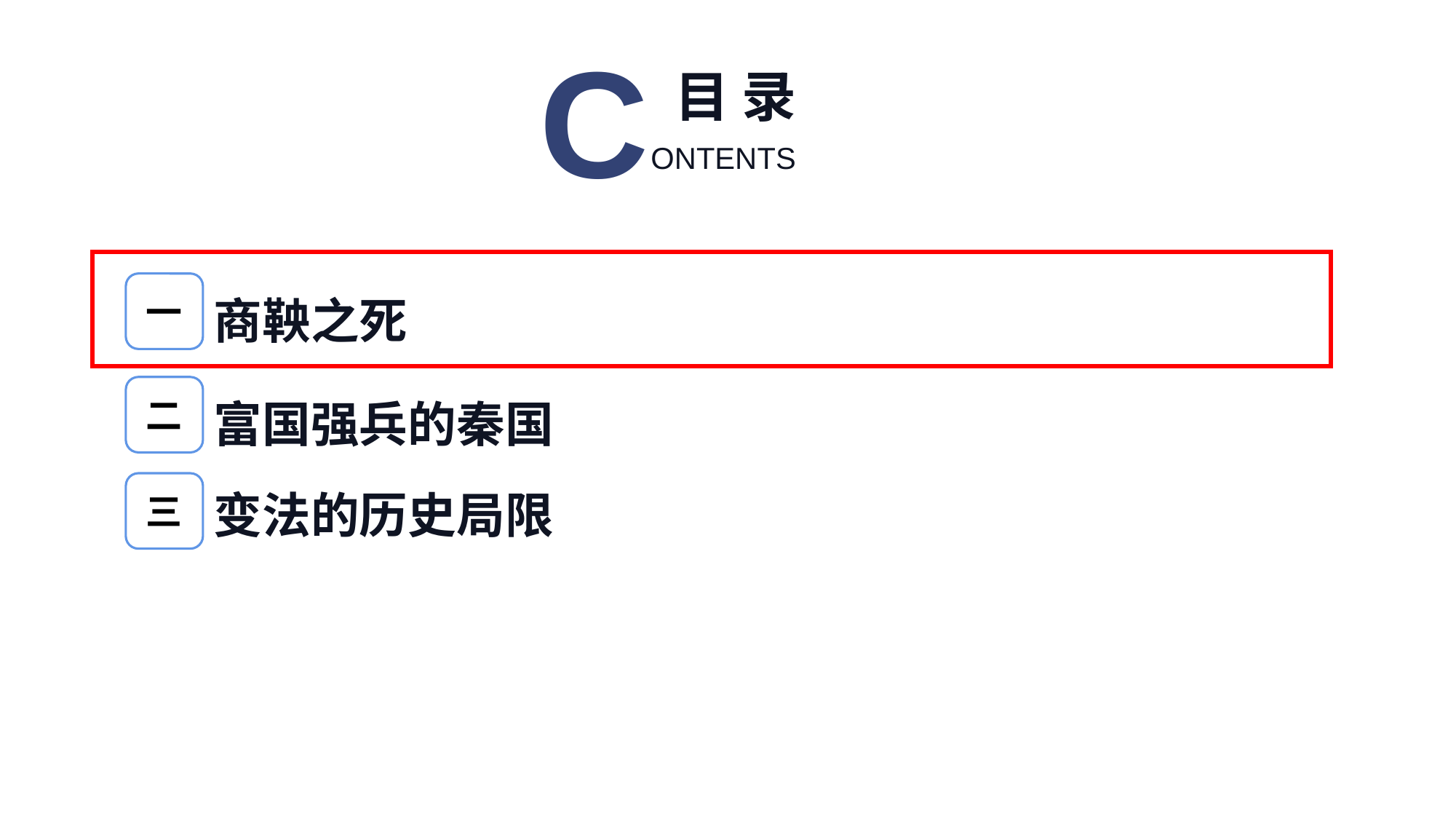

C
目 录
ONTENTS

一
商鞅之死
二
富国强兵的秦国
变法的历史局限
三